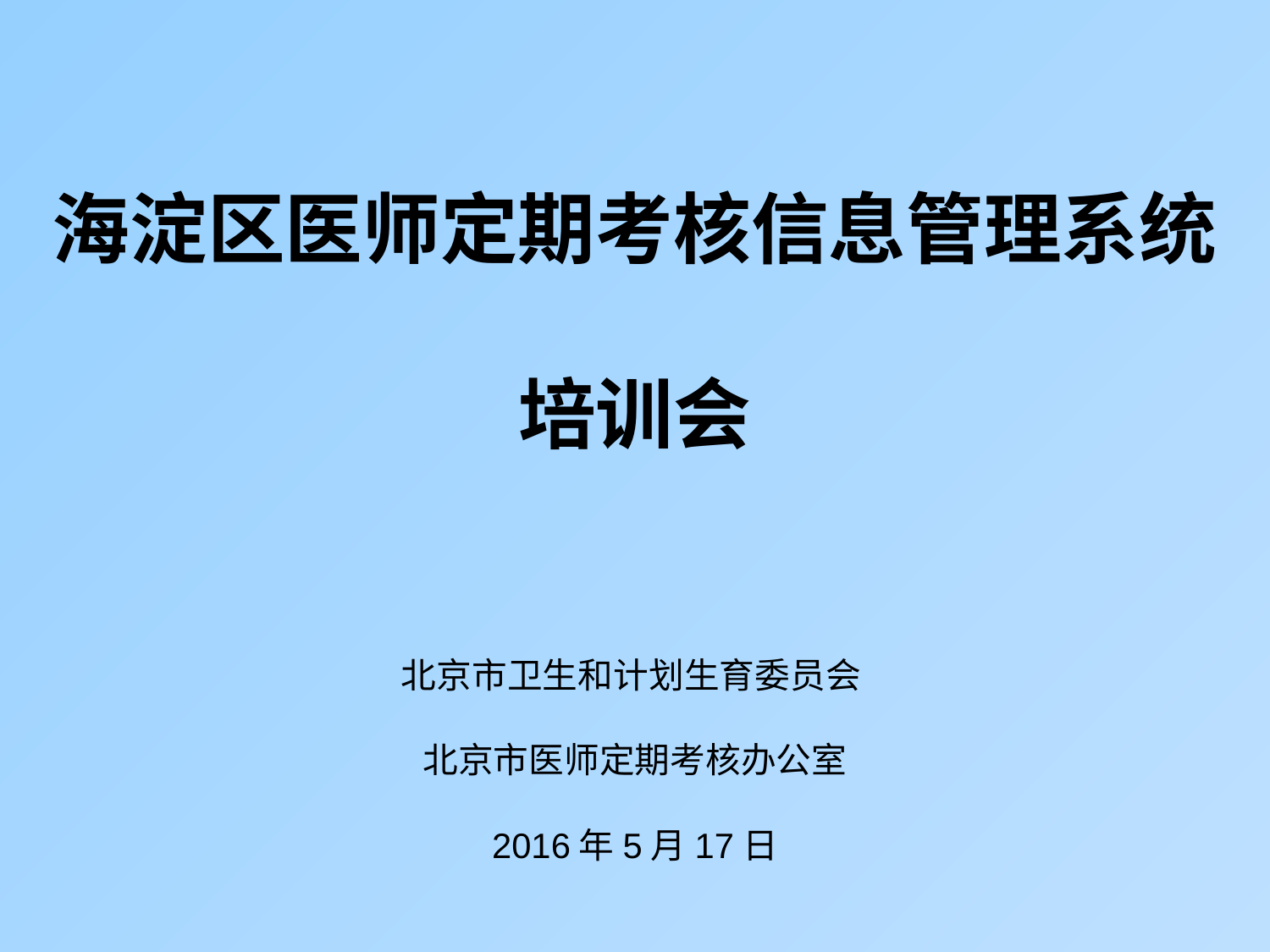

海淀区医师定期考核信息管理系统
培训会
北京市卫生和计划生育委员会
北京市医师定期考核办公室
2016年5月17日
#

1